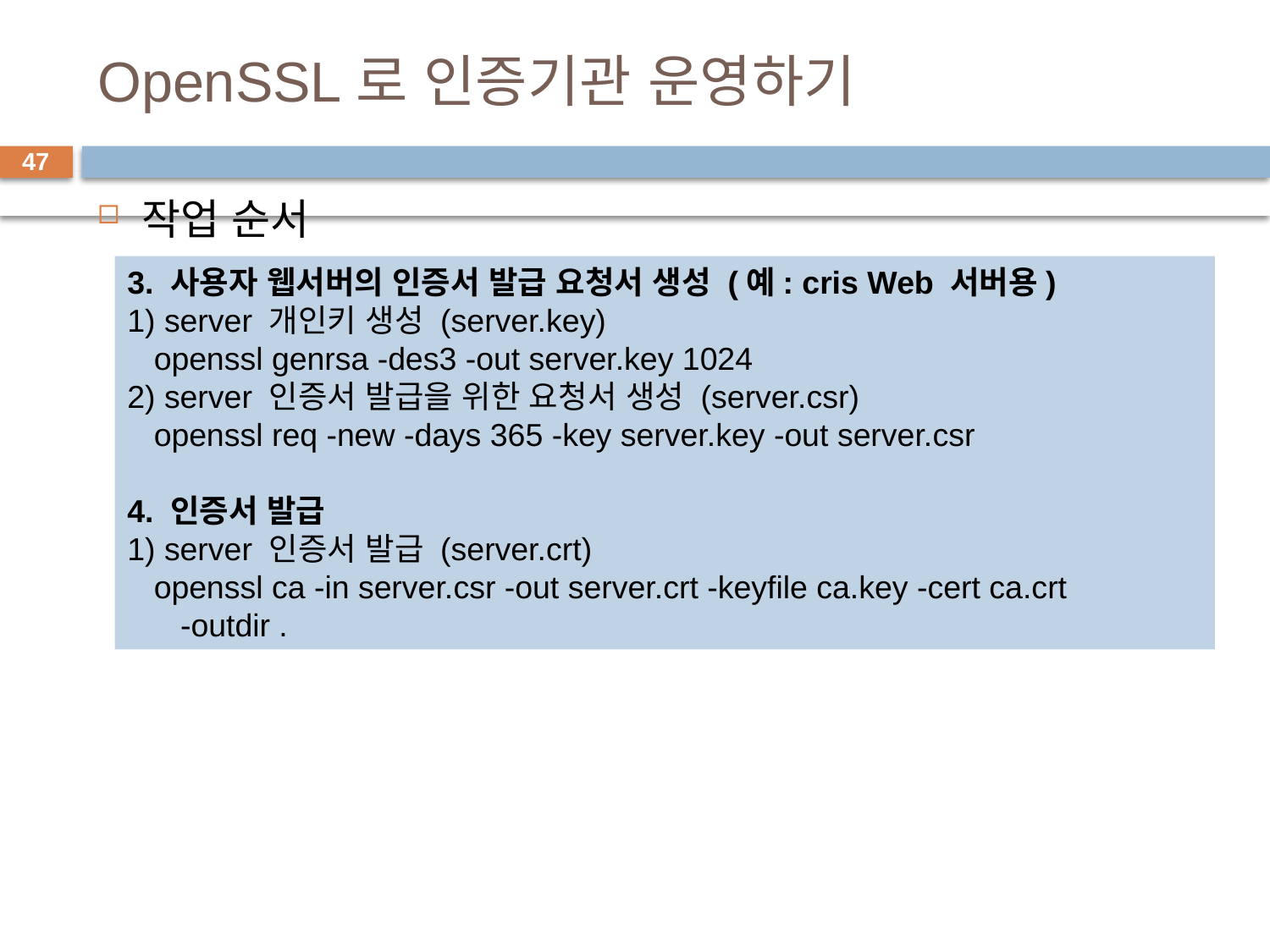

# OpenSSL로 인증기관 운영하기
47
작업 순서
3. 사용자 웹서버의 인증서 발급 요청서 생성 (예: cris Web 서버용)
1) server 개인키 생성 (server.key)
   openssl genrsa -des3 -out server.key 1024 
2) server 인증서 발급을 위한 요청서 생성 (server.csr)
   openssl req -new -days 365 -key server.key -out server.csr

4. 인증서 발급
1) server 인증서 발급 (server.crt)
   openssl ca -in server.csr -out server.crt -keyfile ca.key -cert ca.crt
      -outdir .